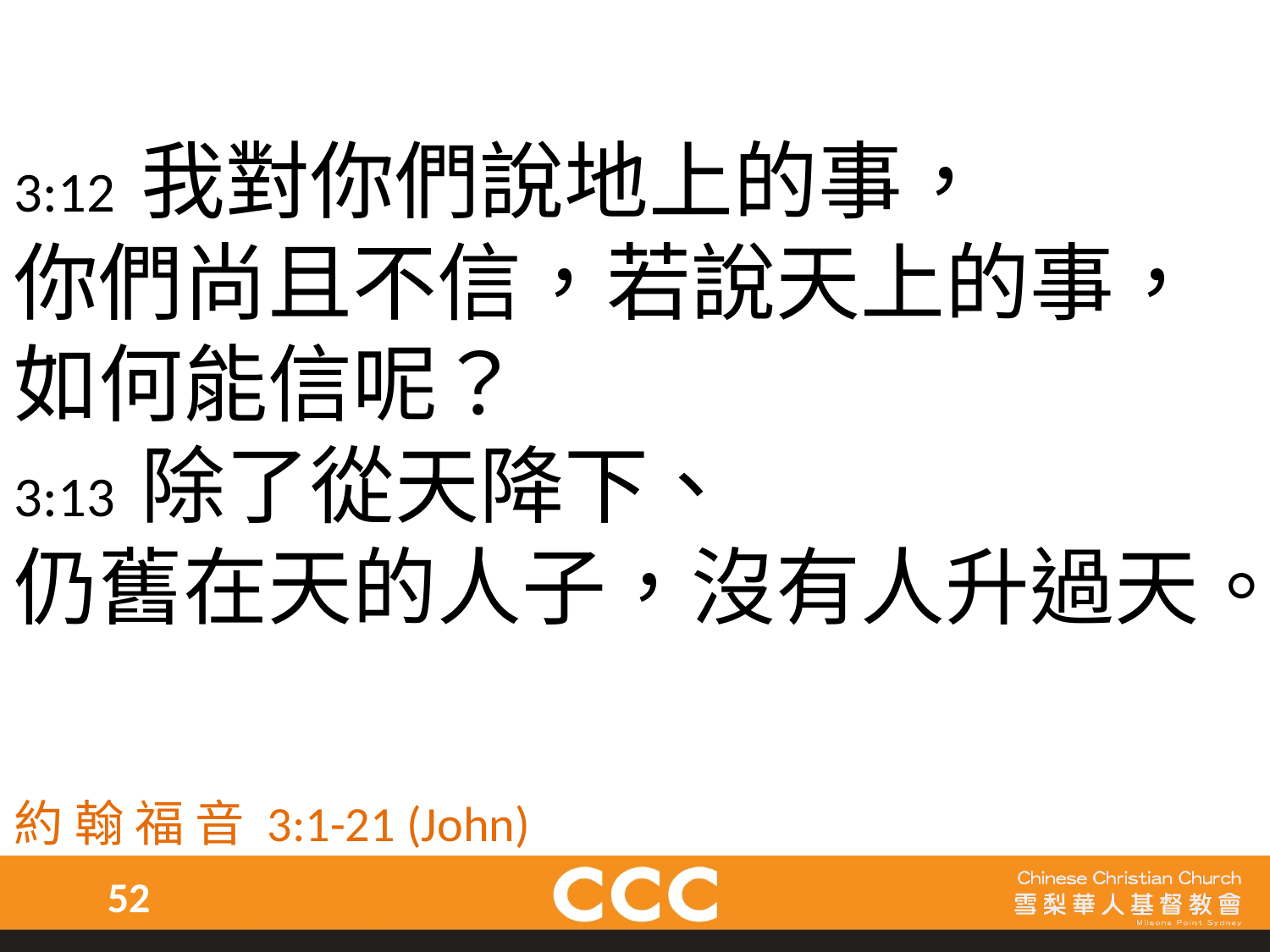

3:12 我對你們說地上的事，
你們尚且不信，若說天上的事，如何能信呢？
3:13 除了從天降下、
仍舊在天的人子，沒有人升過天。
約 翰 福 音 3:1-21 (John)
52